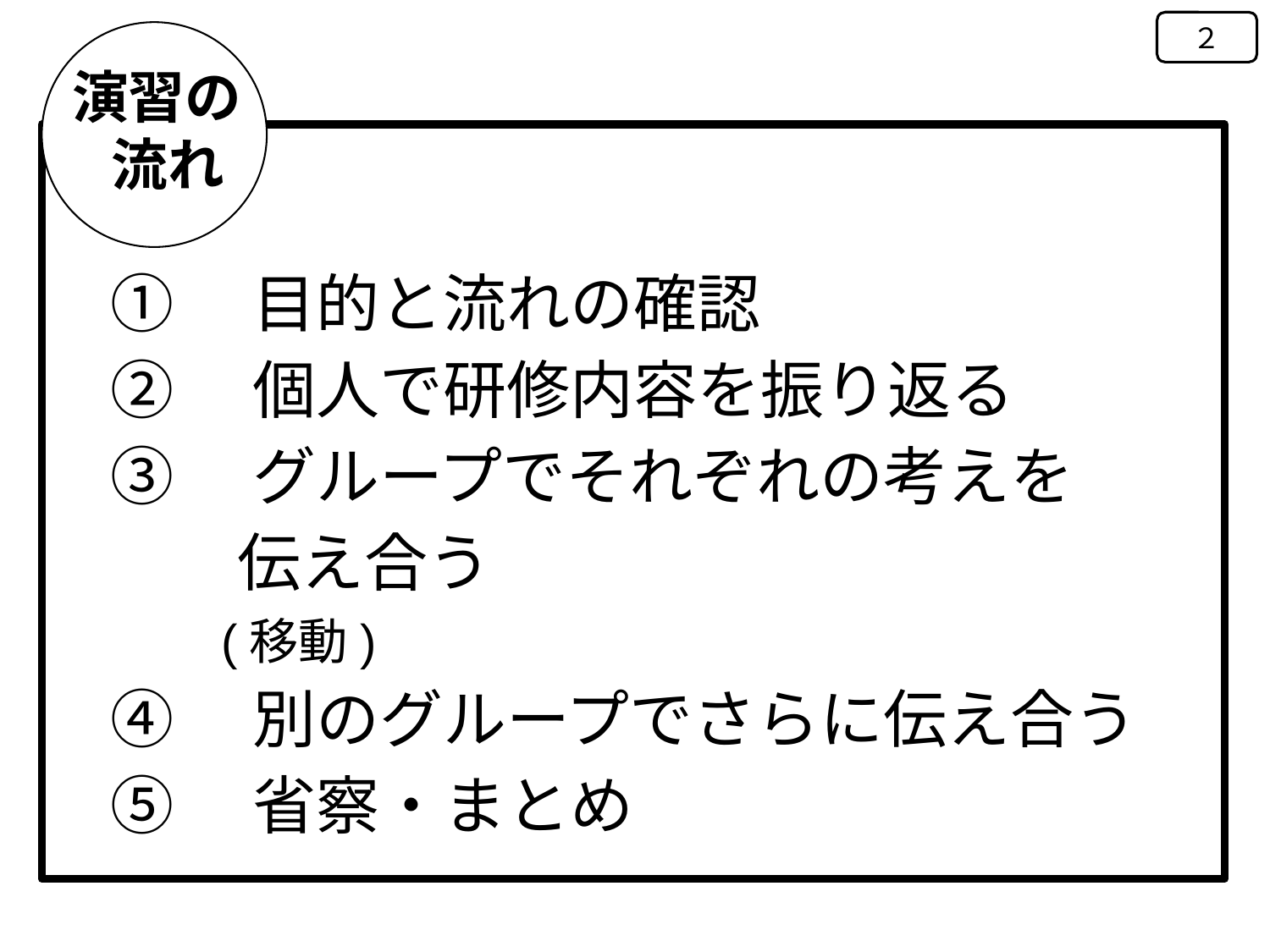

２

演習の
  流れ

①　目的と流れの確認
②　個人で研修内容を振り返る
③　グループでそれぞれの考えを
　　伝え合う
　　(移動)
④　別のグループでさらに伝え合う
⑤　省察・まとめ